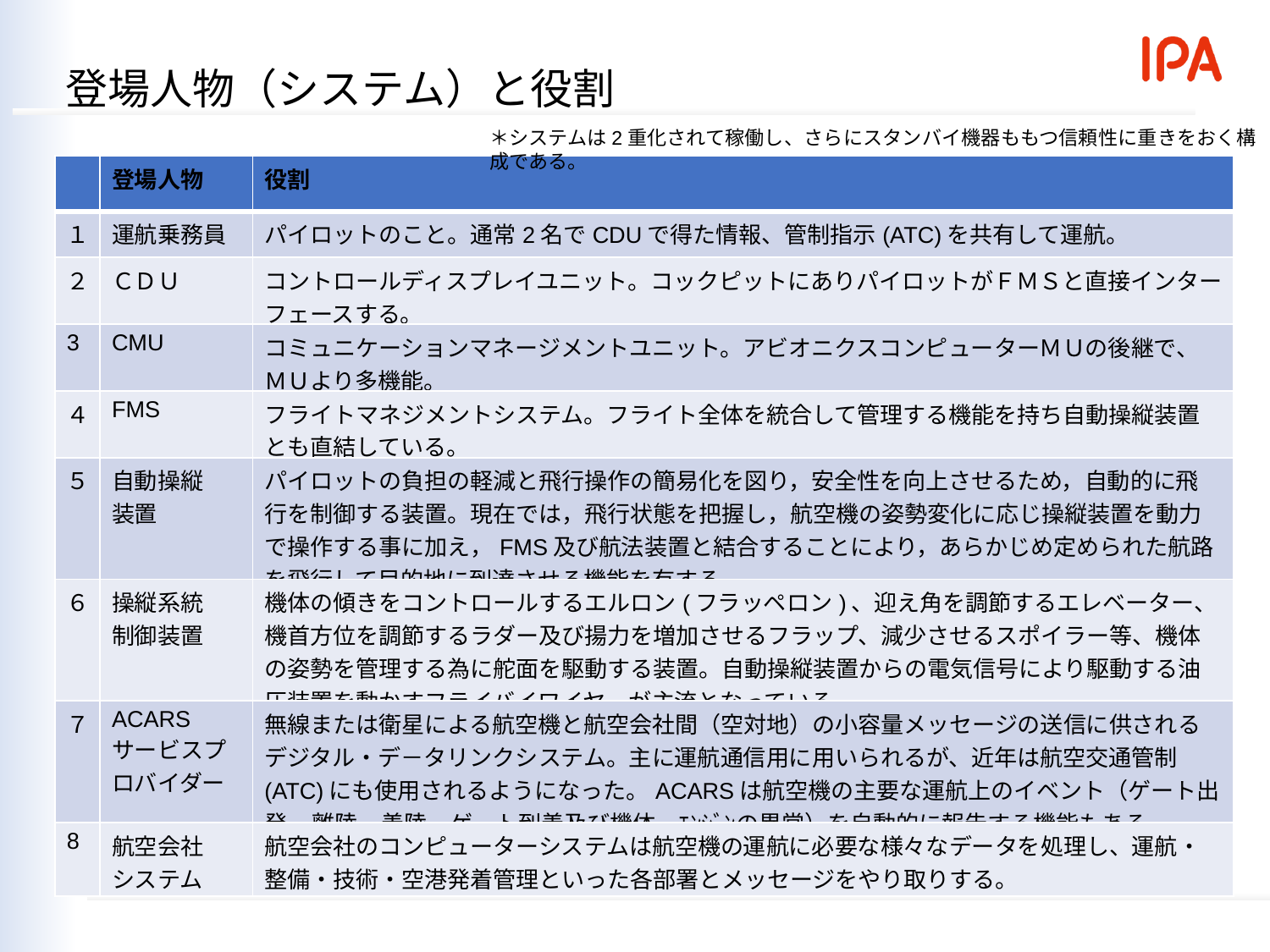

登場人物（システム）と役割
＊システムは2重化されて稼働し、さらにスタンバイ機器ももつ信頼性に重きをおく構成である。
|  | 登場人物 | 役割 |
| --- | --- | --- |
| １ | 運航乗務員 | パイロットのこと。通常2名でCDUで得た情報、管制指示(ATC)を共有して運航。 |
| ２ | ＣＤＵ | コントロールディスプレイユニット。コックピットにありパイロットがＦＭＳと直接インターフェースする。 |
| 3 | CMU | コミュニケーションマネージメントユニット。アビオニクスコンピューターＭＵの後継で、ＭＵより多機能。 |
| ４ | FMS | フライトマネジメントシステム。フライト全体を統合して管理する機能を持ち自動操縦装置とも直結している。 |
| ５ | 自動操縦 装置 | パイロットの負担の軽減と飛行操作の簡易化を図り，安全性を向上させるため，自動的に飛行を制御する装置。現在では，飛行状態を把握し，航空機の姿勢変化に応じ操縦装置を動力で操作する事に加え，FMS及び航法装置と結合することにより，あらかじめ定められた航路を飛行して目的地に到達させる機能を有する。 |
| ６ | 操縦系統 制御装置 | 機体の傾きをコントロールするエルロン(フラッペロン)、迎え角を調節するエレベーター、機首方位を調節するラダー及び揚力を増加させるフラップ、減少させるスポイラー等、機体の姿勢を管理する為に舵面を駆動する装置。自動操縦装置からの電気信号により駆動する油圧装置を動かすフライバイワイヤーが主流となっている。 |
| ７ | ACARSサービスプロバイダー | 無線または衛星による航空機と航空会社間（空対地）の小容量メッセージの送信に供されるデジタル・デ－タリンクシステム。主に運航通信用に用いられるが、近年は航空交通管制(ATC)にも使用されるようになった。ACARSは航空機の主要な運航上のイベント（ゲート出発, 離陸, 着陸、ゲート到着及び機体、ｴﾝｼﾞﾝの異常）を自動的に報告する機能もある。 |
| 8 | 航空会社 システム | 航空会社のコンピューターシステムは航空機の運航に必要な様々なデータを処理し、運航・整備・技術・空港発着管理といった各部署とメッセージをやり取りする。 |